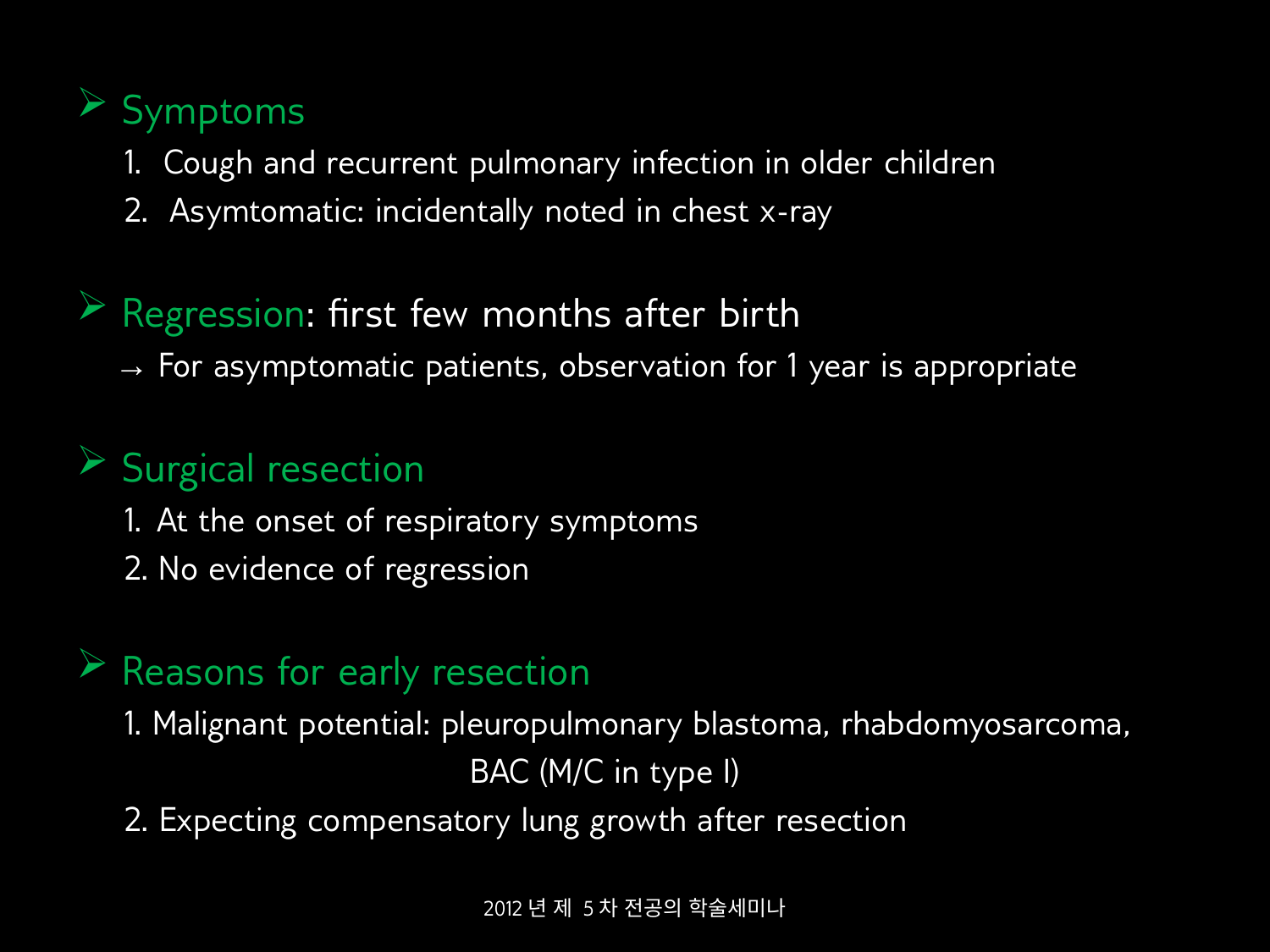

Symptoms
1.  Cough and recurrent pulmonary infection in older children
2.  Asymtomatic: incidentally noted in chest x-ray

Regression: first few months after birth
    → For asymptomatic patients, observation for 1 year is appropriate

Surgical resection
 At the onset of respiratory symptoms
 No evidence of regression

Reasons for early resection
1. Malignant potential: pleuropulmonary blastoma, rhabdomyosarcoma,
                                      BAC (M/C in type I)
2. Expecting compensatory lung growth after resection
2012년 제 5차 전공의 학술세미나